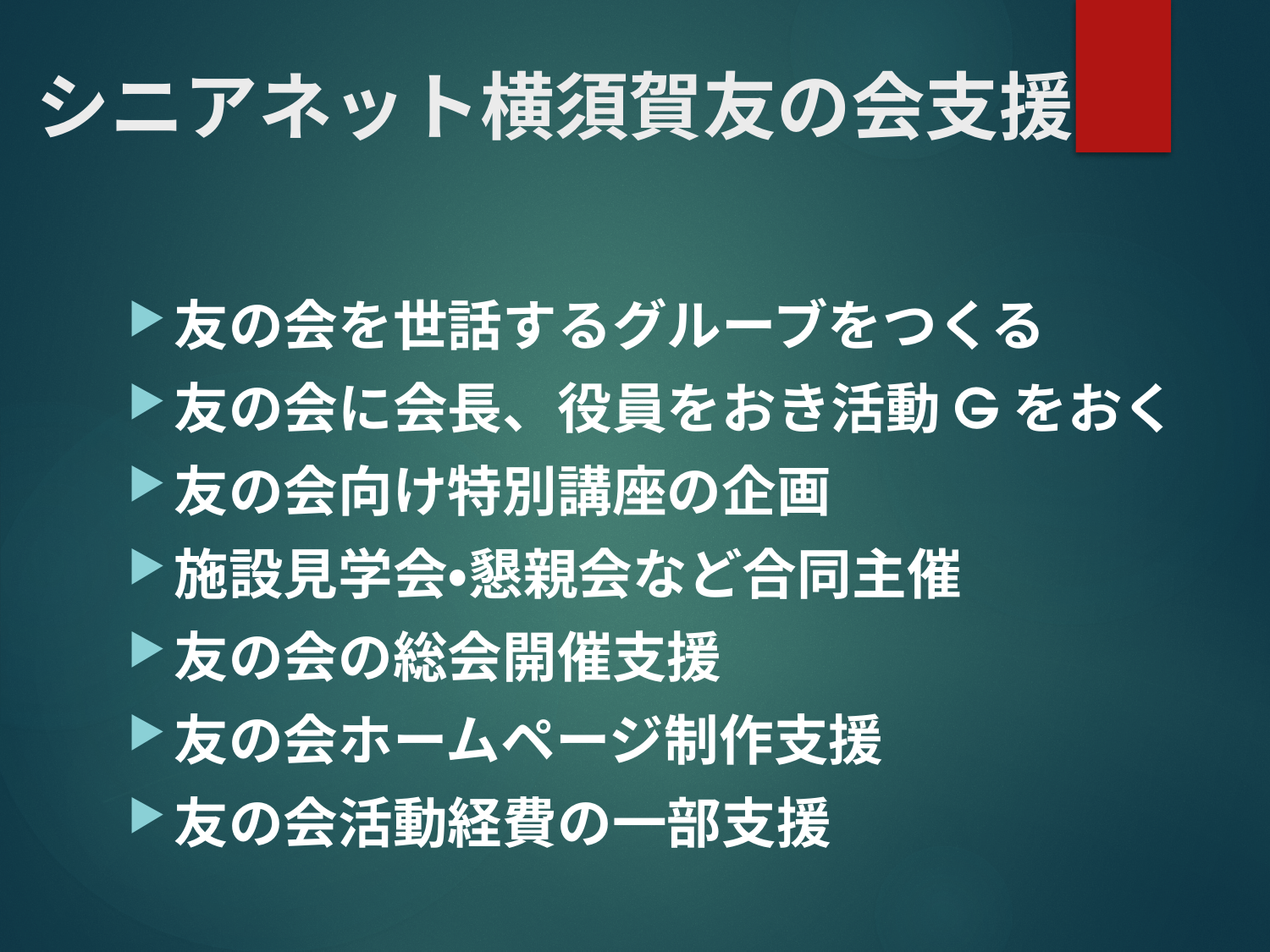

# シニアネット横須賀友の会支援
友の会を世話するグルーブをつくる
友の会に会長、役員をおき活動Gをおく
友の会向け特別講座の企画
施設見学会・懇親会など合同主催
友の会の総会開催支援
友の会ホームページ制作支援
友の会活動経費の一部支援